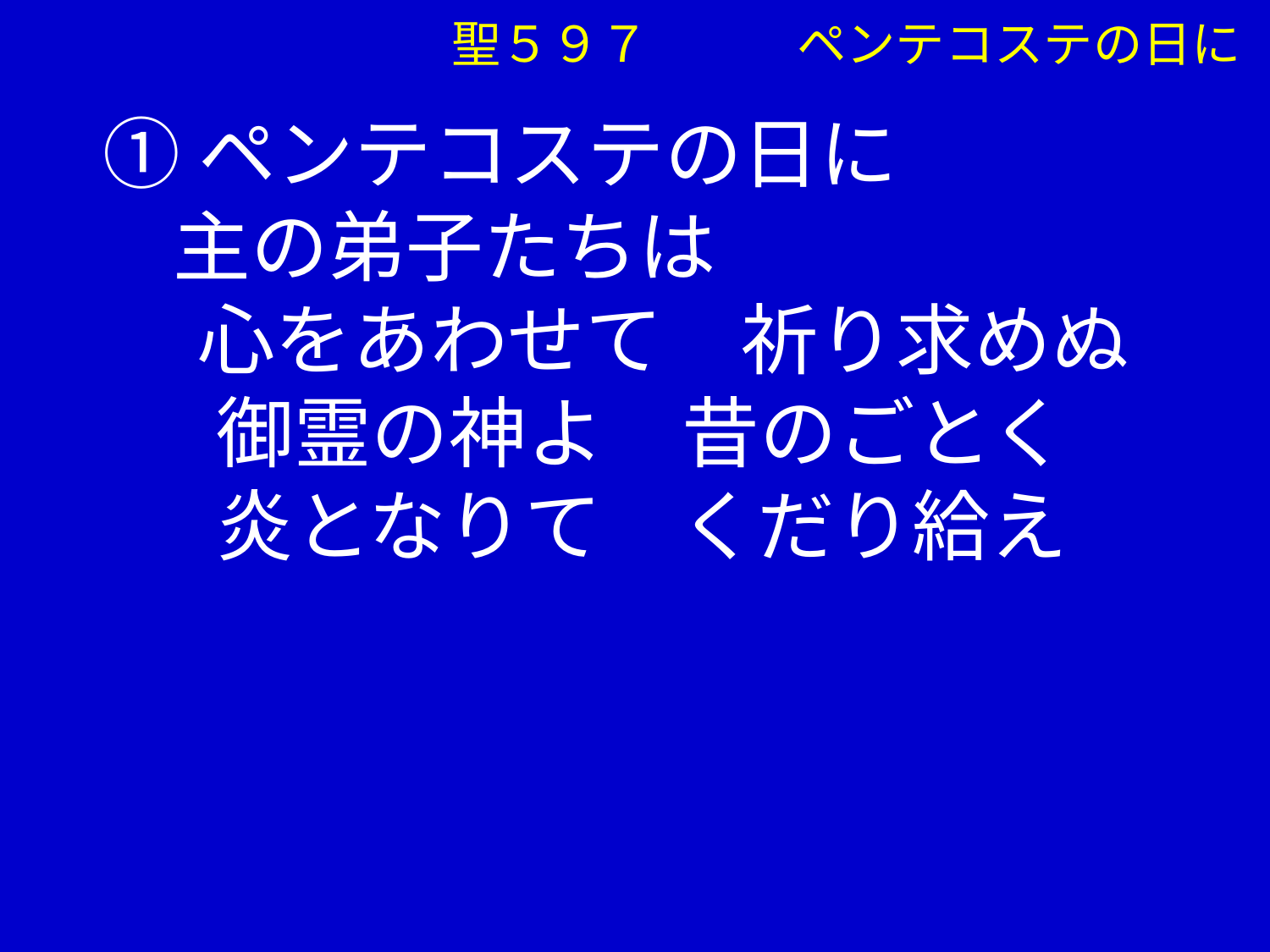

聖５９７　　　ペンテコステの日に
①ペンテコステの日に
   主の弟子たちは
　 心をあわせて　祈り求めぬ
 　御霊の神よ　昔のごとく
 　炎となりて　くだり給え